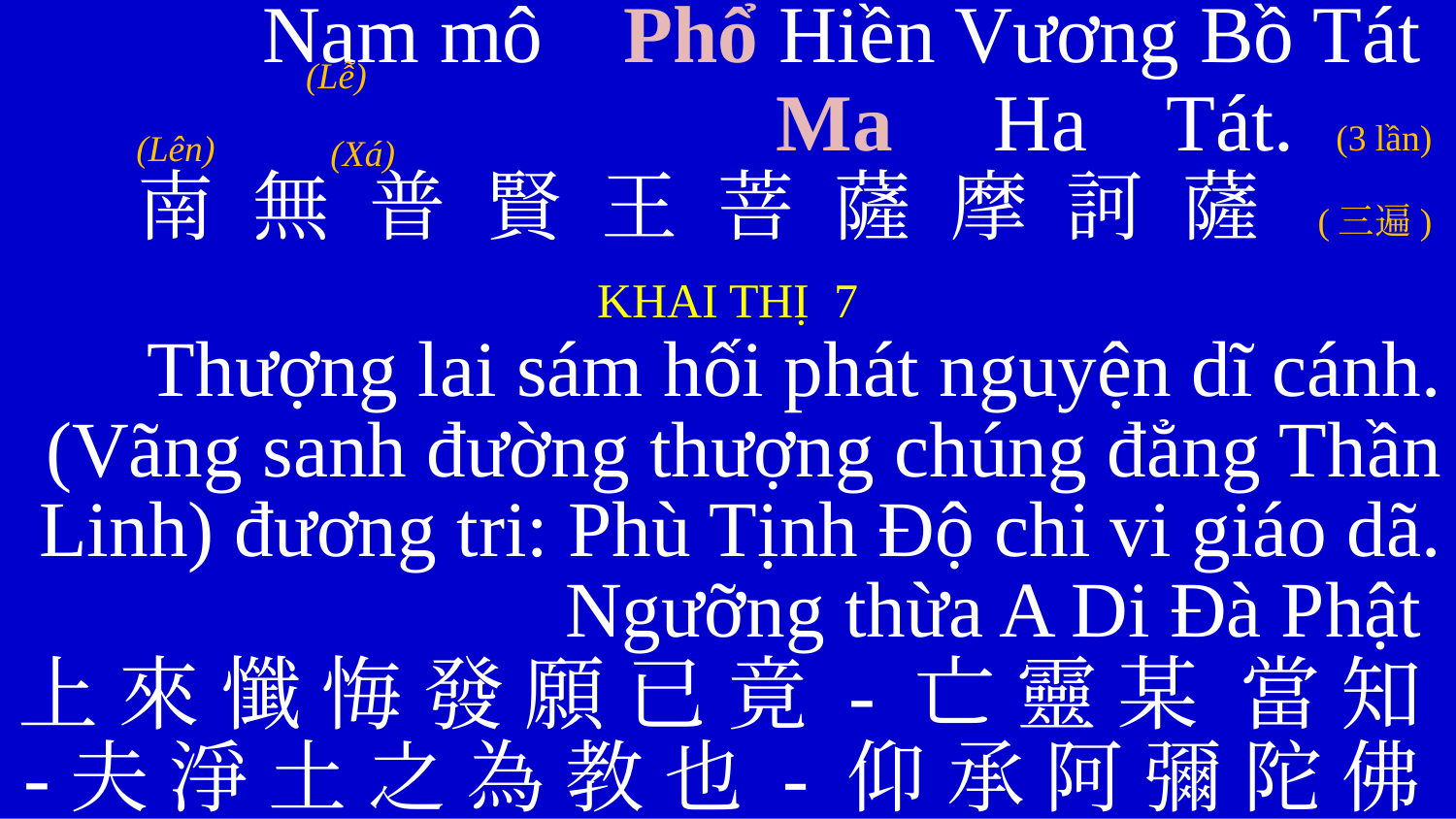

Nam mô    Phổ Hiền Vương Bồ Tát
Ma     Ha    Tát.  (3 lần)
南  無  普  賢  王  菩  薩  摩  訶  薩  (三遍)

KHAI THỊ  7
Thượng lai sám hối phát nguyện dĩ cánh. (Vãng sanh đường thượng chúng đẳng Thần Linh) đương tri: Phù Tịnh Độ chi vi giáo dã. Ngưỡng thừa A Di Đà Phật
上 來 懺 悔 發 願 已 竟 - 亡 靈 某  當 知-夫 淨 土 之 為 教 也 - 仰 承 阿 彌 陀 佛
(Lễ)
(Lên)
(Xá)